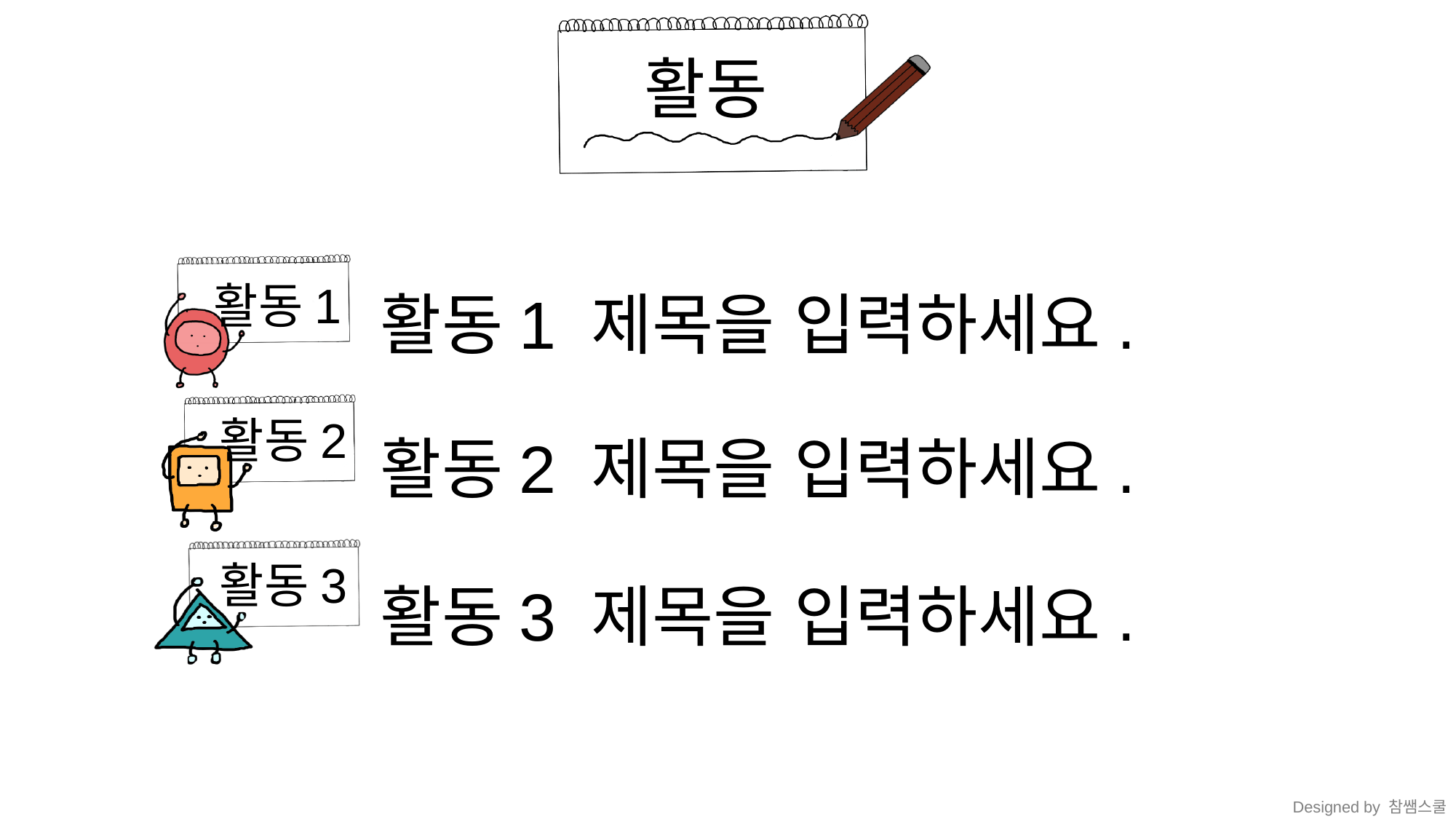

활동
활동1
활동1 제목을 입력하세요.
활동2
활동2 제목을 입력하세요.
활동3
활동3 제목을 입력하세요.